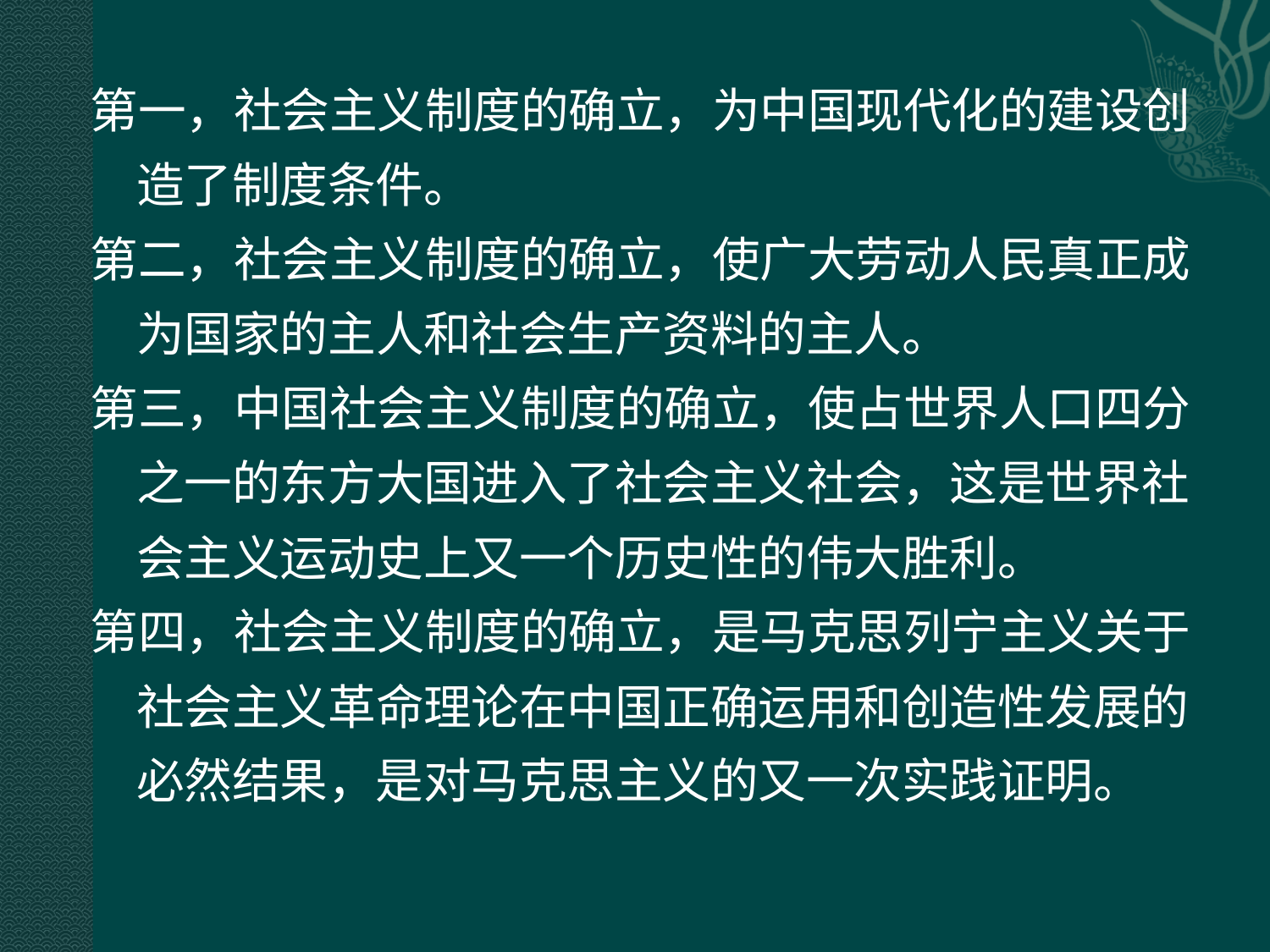

#
第一，社会主义制度的确立，为中国现代化的建设创造了制度条件。
第二，社会主义制度的确立，使广大劳动人民真正成为国家的主人和社会生产资料的主人。
第三，中国社会主义制度的确立，使占世界人口四分之一的东方大国进入了社会主义社会，这是世界社会主义运动史上又一个历史性的伟大胜利。
第四，社会主义制度的确立，是马克思列宁主义关于社会主义革命理论在中国正确运用和创造性发展的必然结果，是对马克思主义的又一次实践证明。